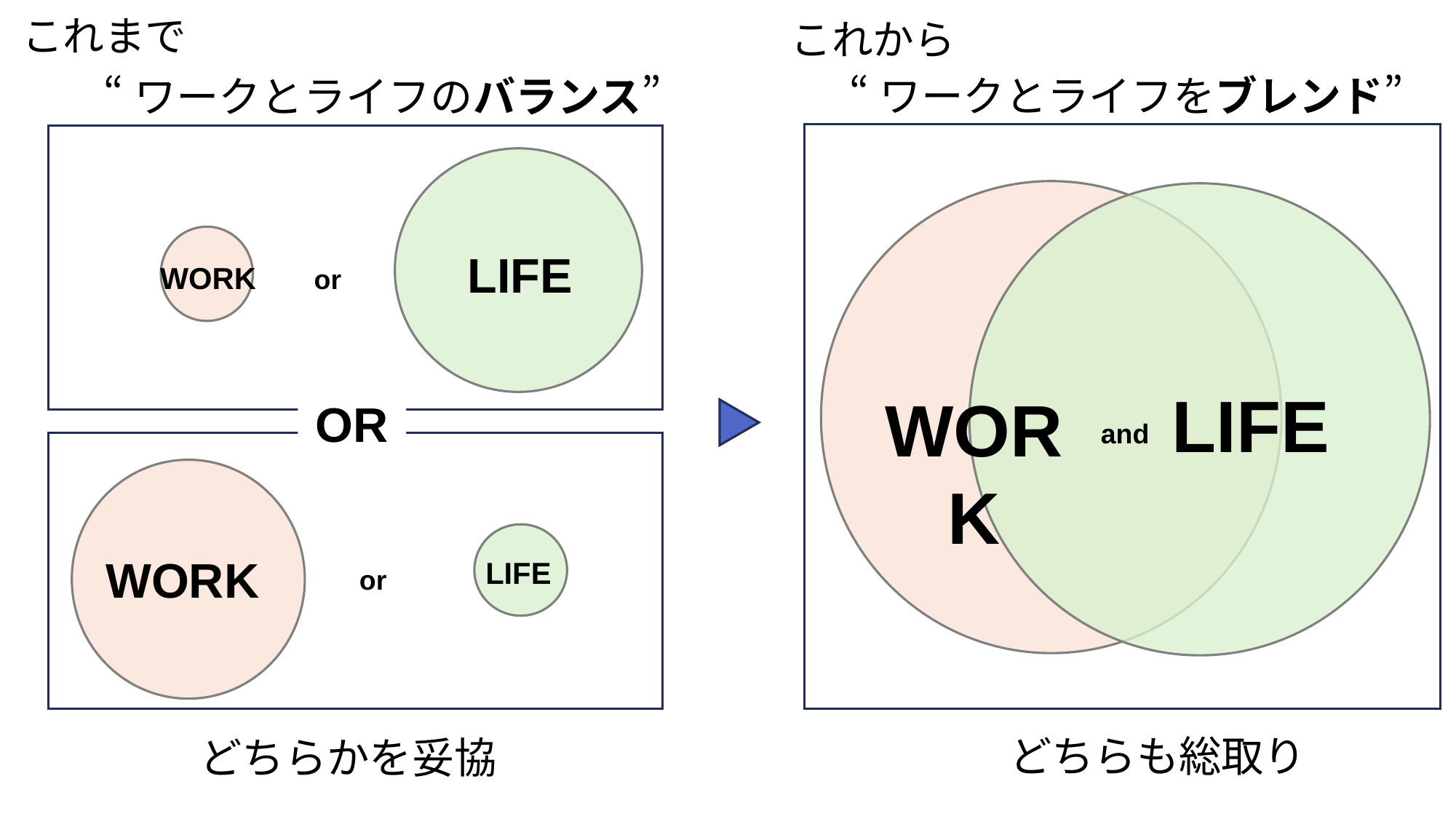

これまで
これから
“ワークとライフをブレンド”

“ワークとライフのバランス”

LIFE

WORK
or
LIFE
WORK
OR

and

LIFE
WORK
or
どちらも総取り
どちらかを妥協